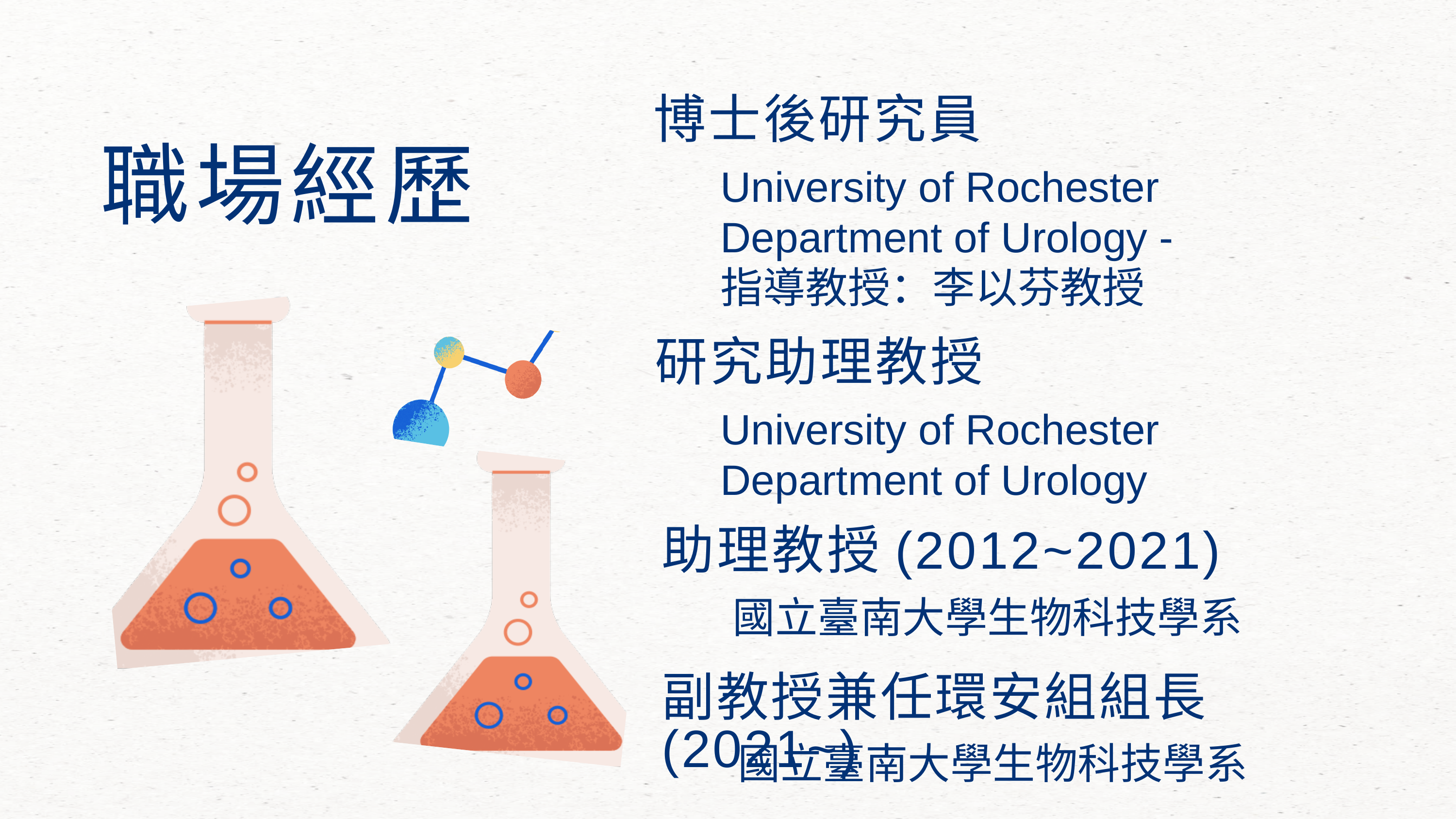

博士後研究員
職場經歷
University of Rochester Department of Urology -
指導教授：李以芬教授

研究助理教授
University of Rochester
Department of Urology

助理教授(2012~2021)
國立臺南大學生物科技學系
副教授兼任環安組組長(2021~)
國立臺南大學生物科技學系